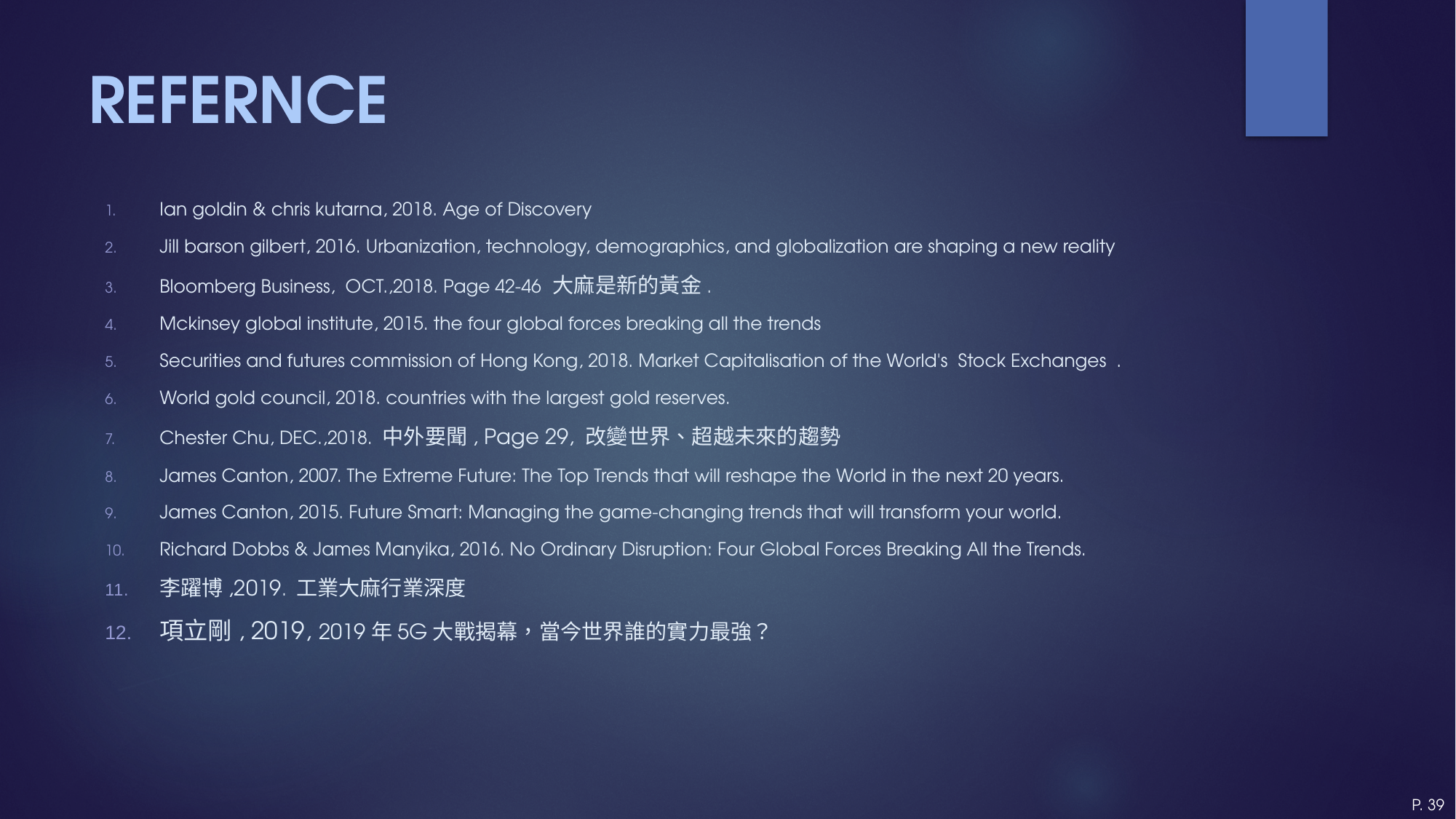

# REFERNCE
Ian goldin & chris kutarna, 2018. Age of Discovery
Jill barson gilbert, 2016. Urbanization, technology, demographics, and globalization are shaping a new reality
Bloomberg Business,  OCT.,2018. Page 42-46 大麻是新的黃金.
Mckinsey global institute, 2015. the four global forces breaking all the trends
Securities and futures commission of Hong Kong, 2018. Market Capitalisation of the World's  Stock Exchanges  .
World gold council, 2018. countries with the largest gold reserves.
Chester Chu, DEC.,2018. 中外要聞, Page 29, 改變世界、超越未來的趨勢
James Canton, 2007. The Extreme Future: The Top Trends that will reshape the World in the next 20 years.
James Canton, 2015. Future Smart: Managing the game-changing trends that will transform your world.
Richard Dobbs & James Manyika, 2016. No Ordinary Disruption: Four Global Forces Breaking All the Trends.
李躍博,2019. 工業大麻行業深度
項立剛, 2019, 2019年5G大戰揭幕，當今世界誰的實力最強？
P. 39